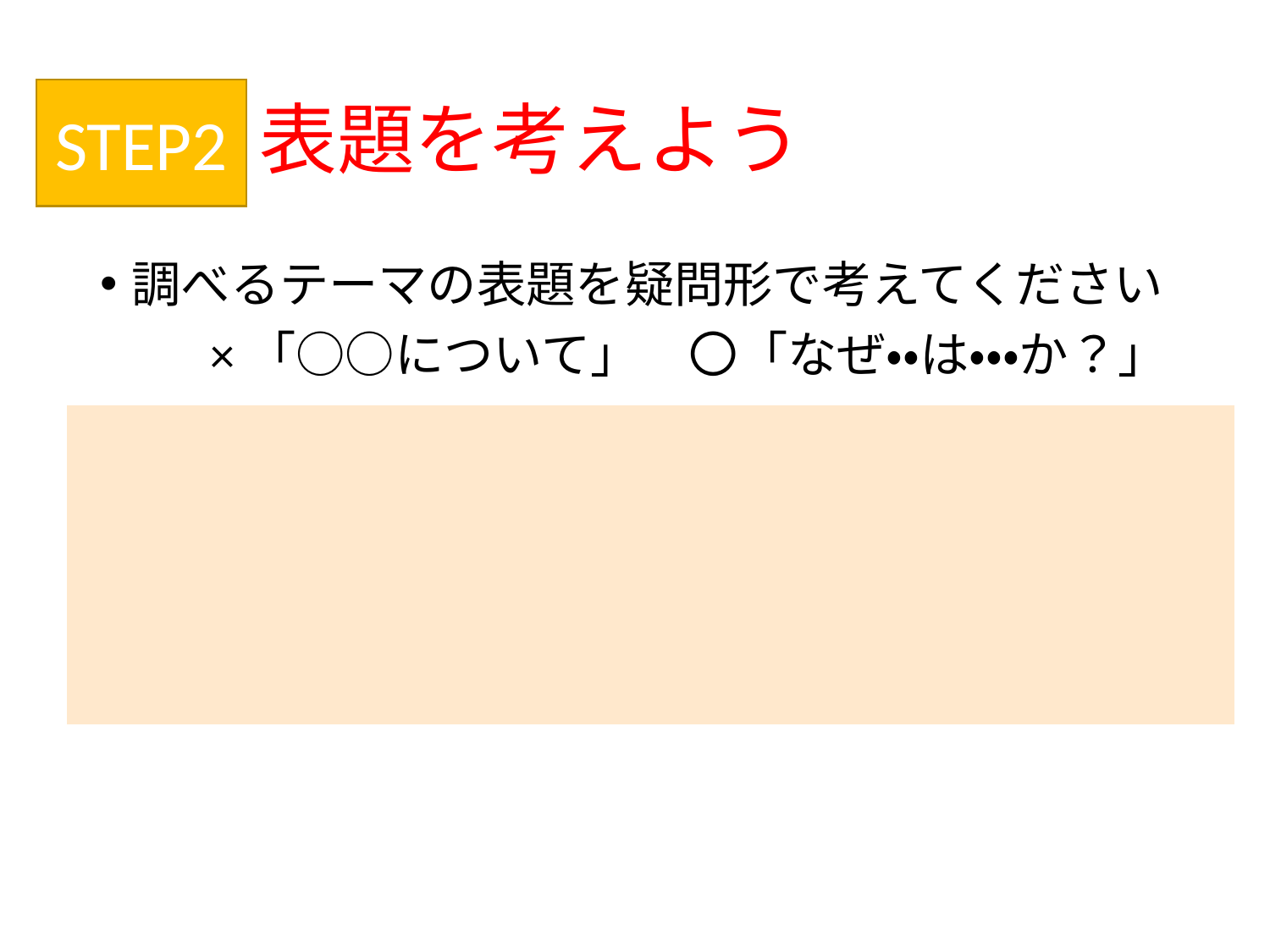

# 表題を考えよう
STEP2
調べるテーマの表題を疑問形で考えてください
　　×「○○について」　〇「なぜ・・は・・・か？」
|  |
| --- |